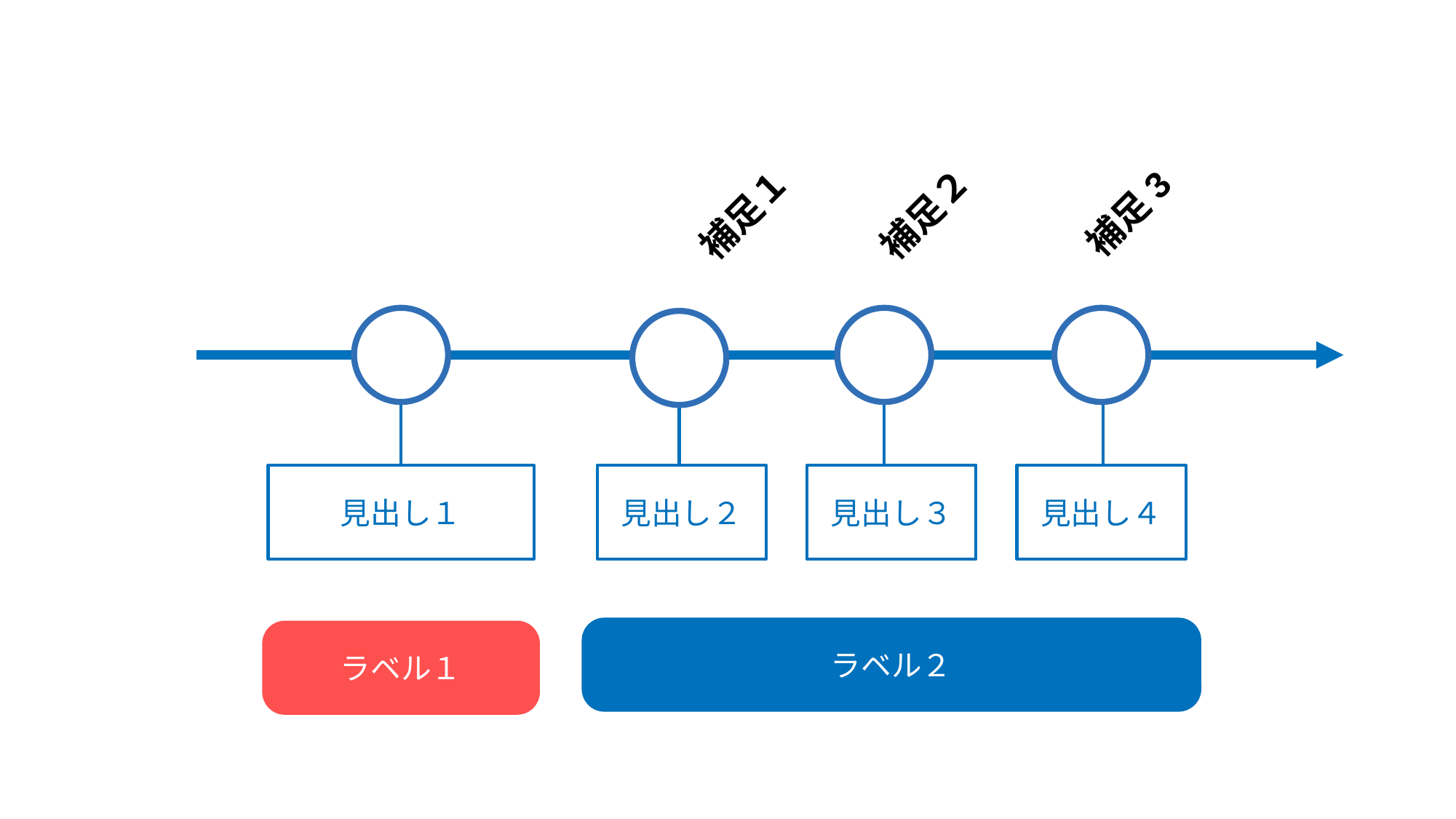

補足１
補足２
補足3

見出し１
見出し２
見出し３
見出し４
ラベル２
ラベル１